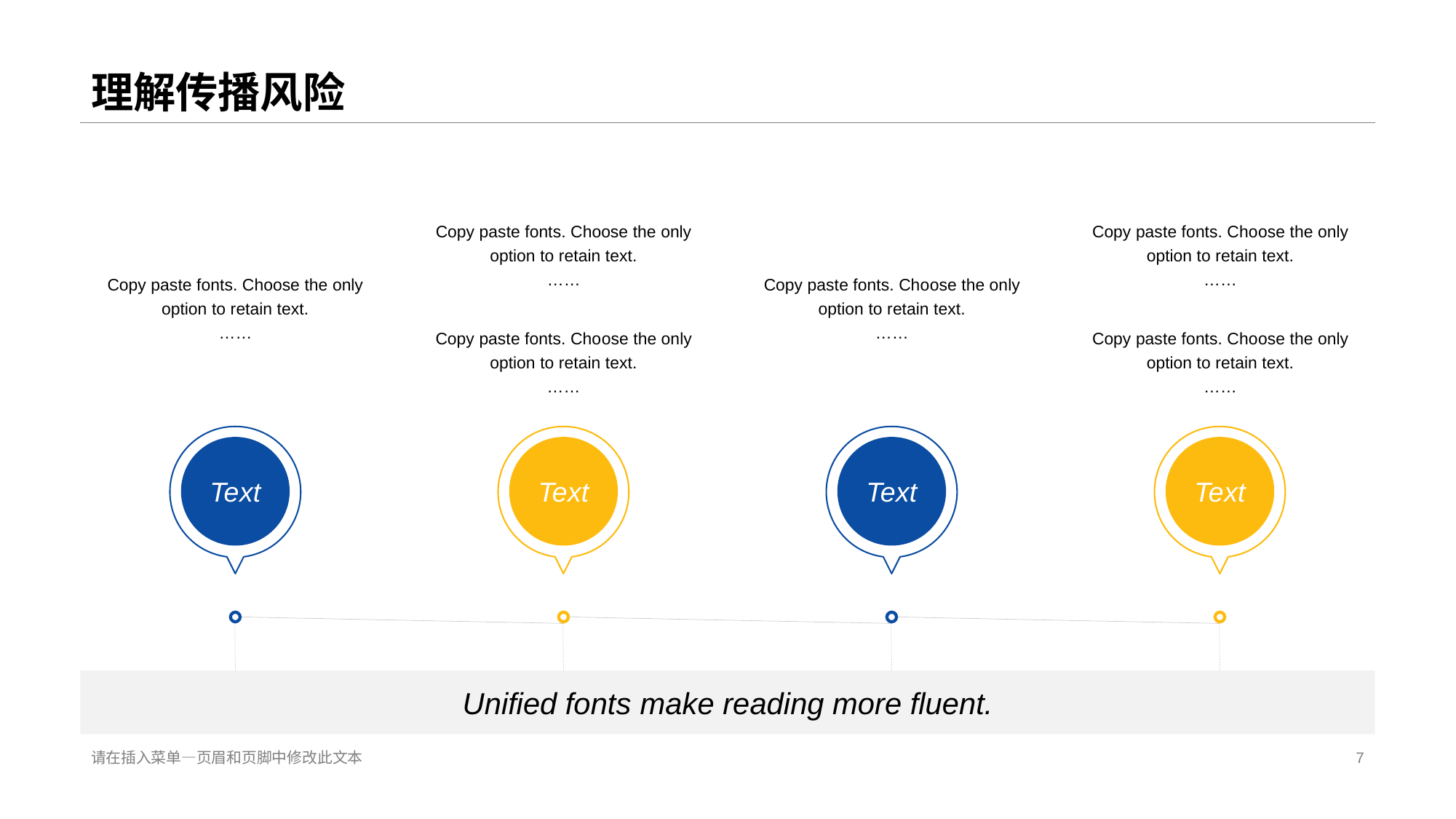

# 理解传播风险
Copy paste fonts. Choose the only option to retain text.
 ……
Copy paste fonts. Cho ose the only option to retain text.
……
Copy paste fonts. Choose the only option to retain text.
 ……
Copy paste fonts. Cho ose the only option to retain text.
……
Copy paste fonts. Cho ose the only option to retain text.
……
Copy paste fonts. Cho ose the only option to retain text.
……

Te xt
Te xt
Te xt
Te xt

Unified fonts  make reading more fluent.
请在插入菜单—页眉和页脚中修改此文本
7